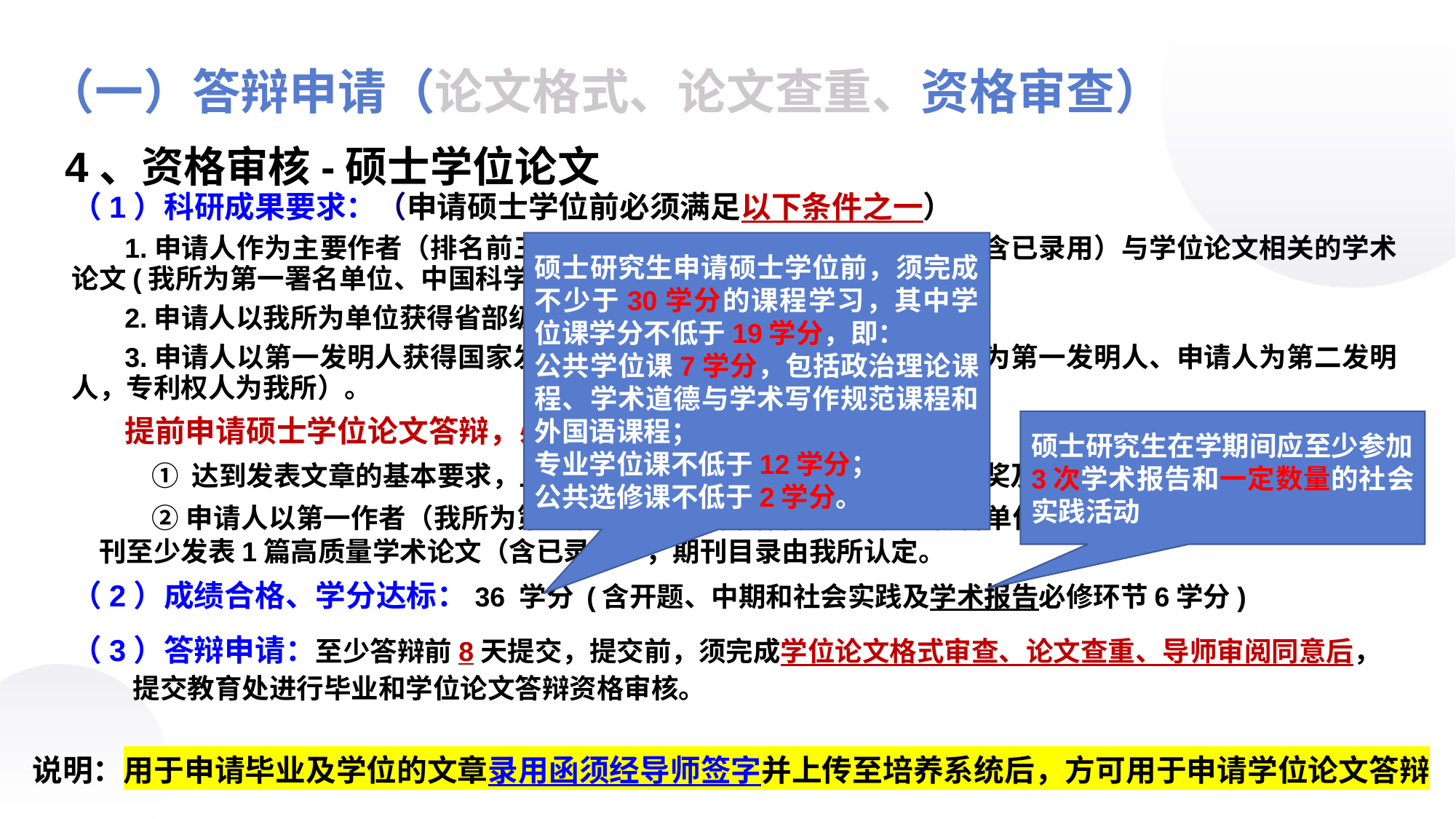

（一）答辩申请（论文格式、论文查重、资格审查）
4、资格审核-硕士学位论文
（1）科研成果要求：（申请硕士学位前必须满足以下条件之一）
1.申请人作为主要作者（排名前三）在相关研究领域核心刊物上发表（含已录用）与学位论文相关的学术论文(我所为第一署名单位、中国科学院大学为署名单位，不含会议论文) ；
2.申请人以我所为单位获得省部级一等奖及以上奖励（个人排名前五）；
3.申请人以第一发明人获得国家发明专利或已受理的发明专利（含导师为第一发明人、申请人为第二发明人，专利权人为我所）。
提前申请硕士学位论文答辩，必须满足以下条件之一：
① 达到发表文章的基本要求，且申请人以我所为单位获得省部级一等奖及以上奖励（个人排名前五）；
②申请人以第一作者（我所为第一署名单位、中国科学院大学为署名单位）在相关研究领域重要学术期刊至少发表1篇高质量学术论文（含已录用），期刊目录由我所认定。
硕士研究生申请硕士学位前，须完成不少于30学分的课程学习，其中学位课学分不低于19学分，即：
公共学位课7学分，包括政治理论课程、学术道德与学术写作规范课程和外国语课程；
专业学位课不低于12学分；
公共选修课不低于2学分。
硕士研究生在学期间应至少参加3次学术报告和一定数量的社会实践活动

（2）成绩合格、学分达标：36 学分 (含开题、中期和社会实践及学术报告必修环节6学分)
（3）答辩申请：至少答辩前8天提交，提交前，须完成学位论文格式审查、论文查重、导师审阅同意后，提交教育处进行毕业和学位论文答辩资格审核。

说明：用于申请毕业及学位的文章录用函须经导师签字并上传至培养系统后，方可用于申请学位论文答辩